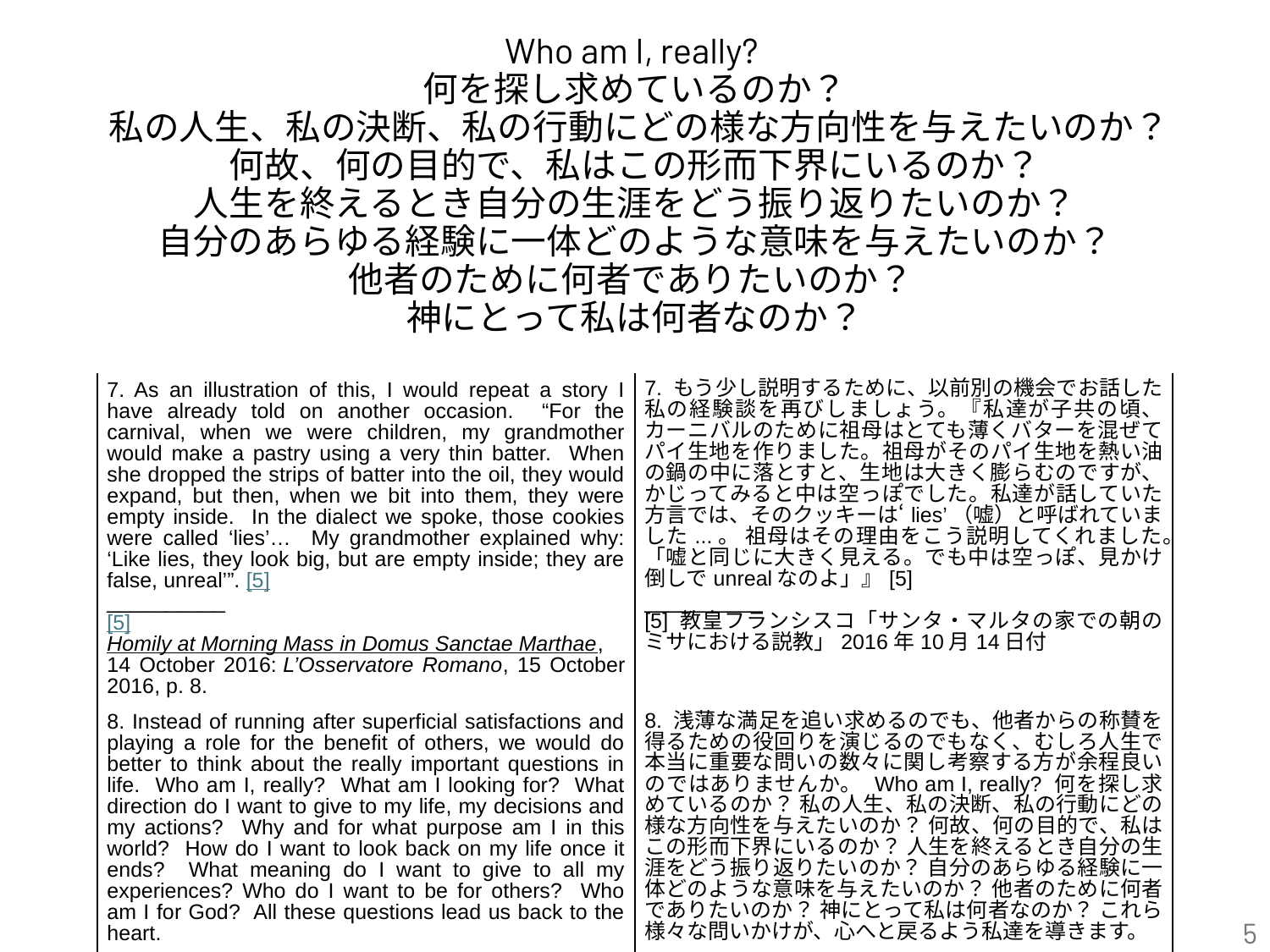

# Who am I, really? 何を探し求めているのか？ 私の人生、私の決断、私の行動にどの様な方向性を与えたいのか？ 何故、何の目的で、私はこの形而下界にいるのか？ 人生を終えるとき自分の生涯をどう振り返りたいのか？ 自分のあらゆる経験に一体どのような意味を与えたいのか？ 他者のために何者でありたいのか？ 神にとって私は何者なのか？
| 7. As an illustration of this, I would repeat a story I have already told on another occasion. “For the carnival, when we were children, my grandmother would make a pastry using a very thin batter. When she dropped the strips of batter into the oil, they would expand, but then, when we bit into them, they were empty inside. In the dialect we spoke, those cookies were called ‘lies’… My grandmother explained why: ‘Like lies, they look big, but are empty inside; they are false, unreal’”. [5] \_\_\_\_\_\_\_\_\_\_ [5] Homily at Morning Mass in Domus Sanctae Marthae, 14 October 2016: L’Osservatore Romano, 15 October 2016, p. 8. | 7. もう少し説明するために、以前別の機会でお話した私の経験談を再びしましょう。『私達が子共の頃、カーニバルのために祖母はとても薄くバターを混ぜてパイ生地を作りました。祖母がそのパイ生地を熱い油の鍋の中に落とすと、生地は大きく膨らむのですが、かじってみると中は空っぽでした。私達が話していた方言では、そのクッキーは‘lies’（嘘）と呼ばれていました...。 祖母はその理由をこう説明してくれました。「嘘と同じに大きく見える。でも中は空っぽ、見かけ倒しでunrealなのよ」』[5] \_\_\_\_\_\_\_\_\_\_ [5] 教皇フランシスコ「サンタ・マルタの家での朝のミサにおける説教」2016年10月14日付 |
| --- | --- |
| 8. Instead of running after superficial satisfactions and playing a role for the benefit of others, we would do better to think about the really important questions in life. Who am I, really? What am I looking for? What direction do I want to give to my life, my decisions and my actions? Why and for what purpose am I in this world? How do I want to look back on my life once it ends? What meaning do I want to give to all my experiences? Who do I want to be for others? Who am I for God? All these questions lead us back to the heart. | 8. 浅薄な満足を追い求めるのでも、他者からの称賛を得るための役回りを演じるのでもなく、むしろ人生で本当に重要な問いの数々に関し考察する方が余程良いのではありませんか。 Who am I, really? 何を探し求めているのか？ 私の人生、私の決断、私の行動にどの様な方向性を与えたいのか？ 何故、何の目的で、私はこの形而下界にいるのか？ 人生を終えるとき自分の生涯をどう振り返りたいのか？ 自分のあらゆる経験に一体どのような意味を与えたいのか？ 他者のために何者でありたいのか？ 神にとって私は何者なのか？ これら様々な問いかけが、心へと戻るよう私達を導きます。 |
5